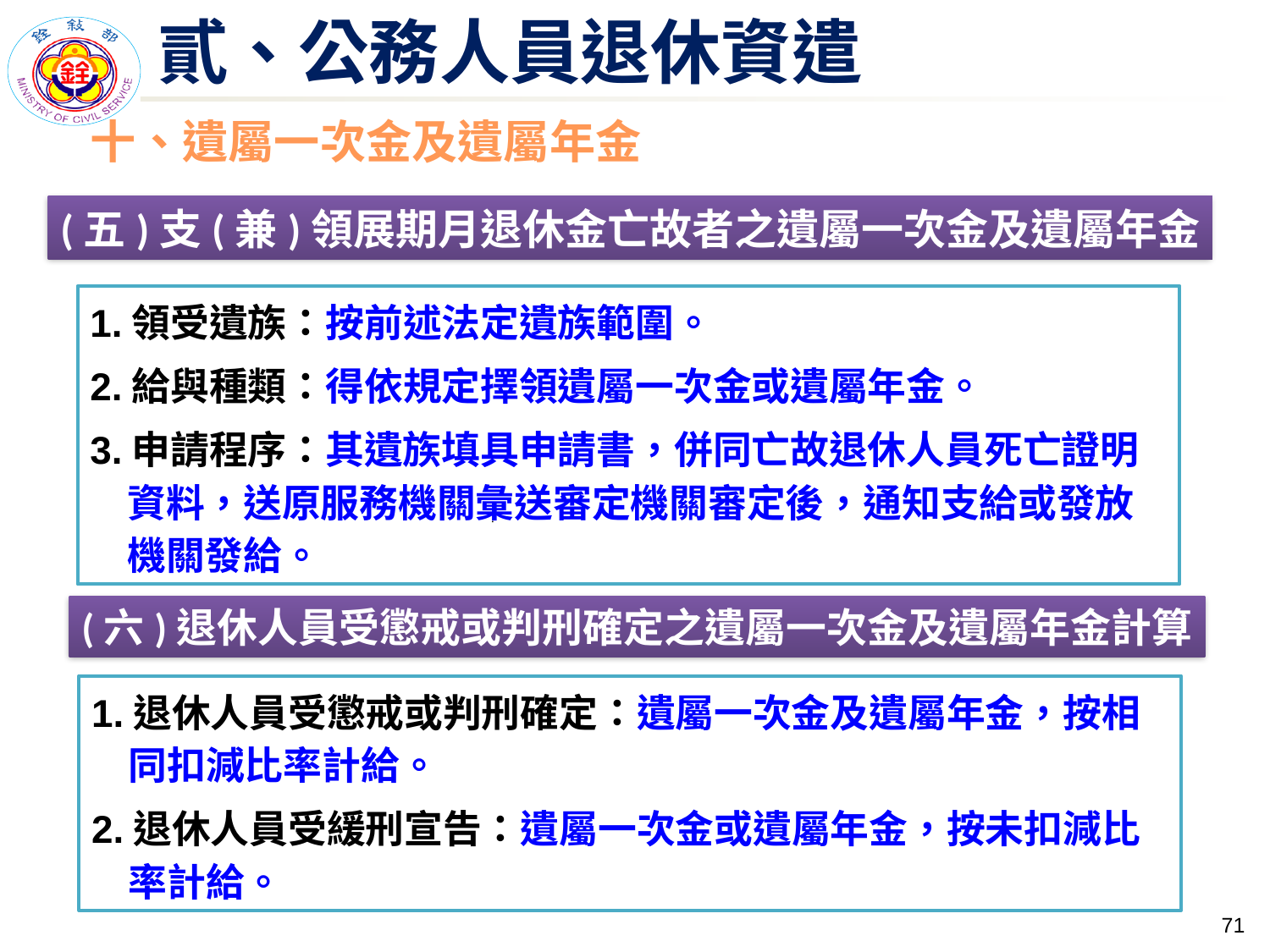

# 貳、公務人員退休資遣
十、遺屬一次金及遺屬年金
(五)支(兼)領展期月退休金亡故者之遺屬一次金及遺屬年金
1.領受遺族：按前述法定遺族範圍。
2.給與種類：得依規定擇領遺屬一次金或遺屬年金。
3.申請程序：其遺族填具申請書，併同亡故退休人員死亡證明資料，送原服務機關彙送審定機關審定後，通知支給或發放機關發給。

(六)退休人員受懲戒或判刑確定之遺屬一次金及遺屬年金計算
1.退休人員受懲戒或判刑確定：遺屬一次金及遺屬年金，按相同扣減比率計給。
2.退休人員受緩刑宣告：遺屬一次金或遺屬年金，按未扣減比率計給。
71